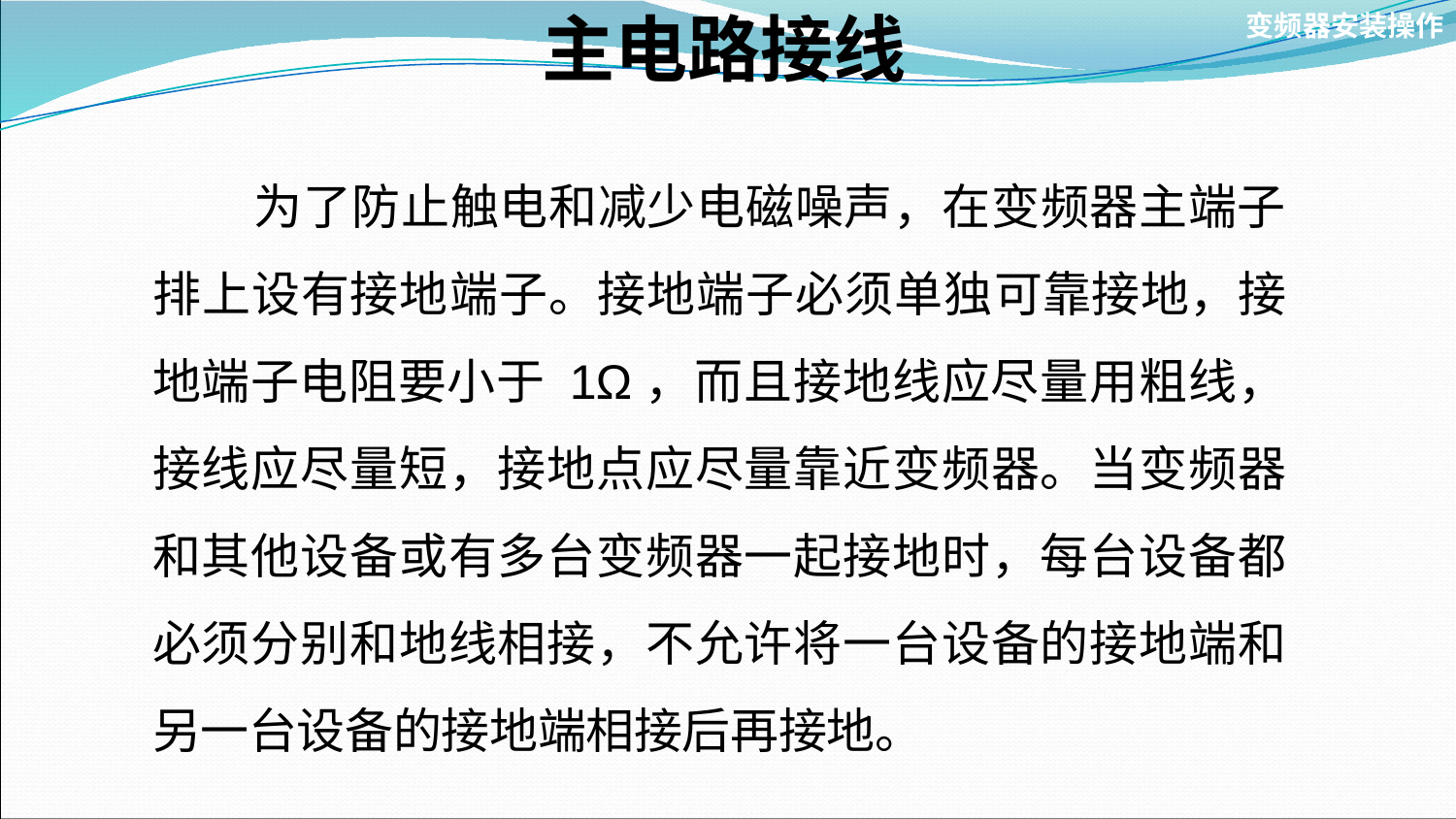

# 主电路接线
变频器安装操作
    为了防止触电和减少电磁噪声，在变频器主端子排上设有接地端子。接地端子必须单独可靠接地，接地端子电阻要小于 1Ω，而且接地线应尽量用粗线，接线应尽量短，接地点应尽量靠近变频器。当变频器和其他设备或有多台变频器一起接地时，每台设备都必须分别和地线相接，不允许将一台设备的接地端和另一台设备的接地端相接后再接地。
4